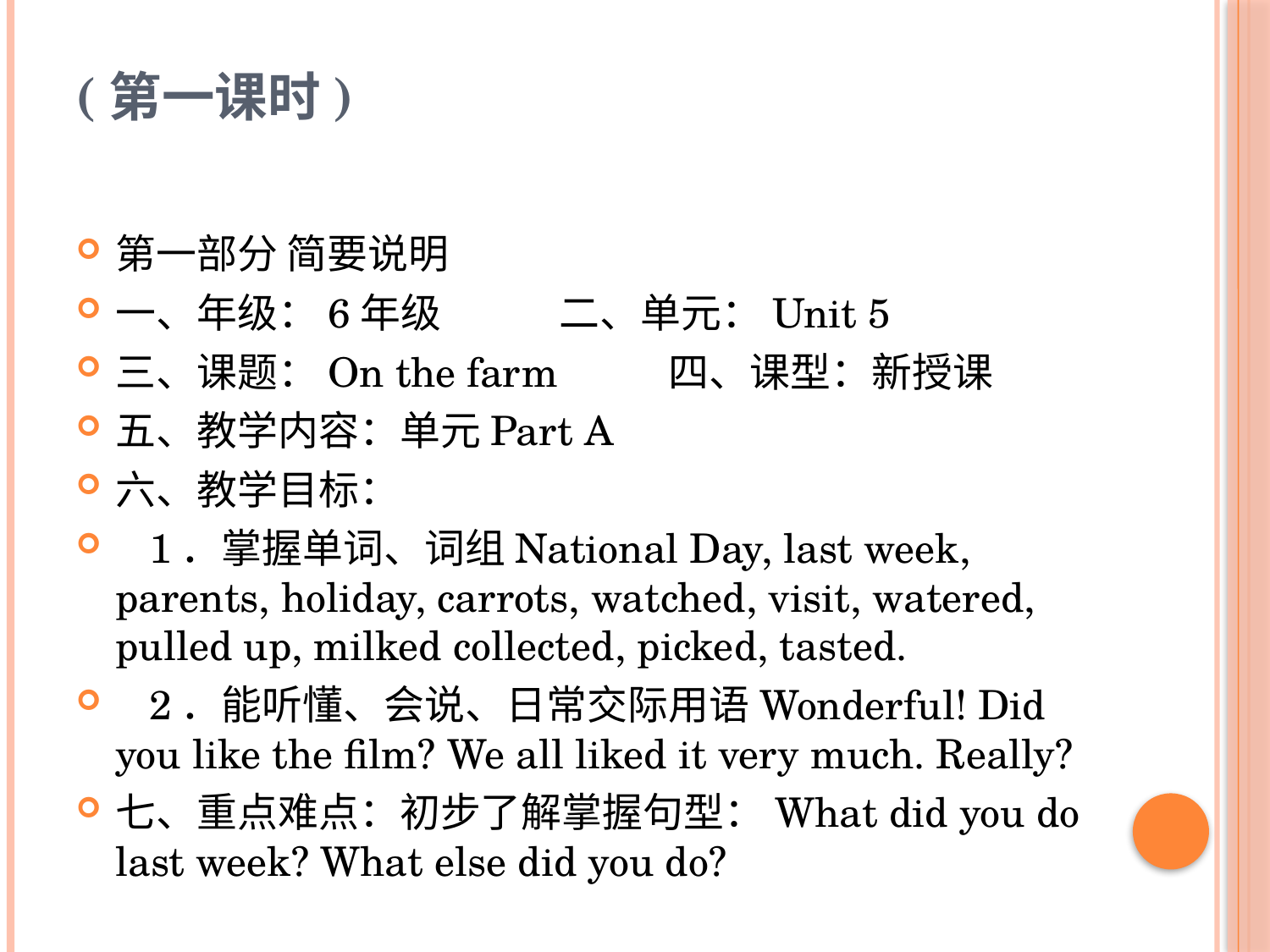

# (第一课时)
第一部分 简要说明
一、年级：6年级             二、单元：Unit 5
三、课题：On the farm         四、课型：新授课
五、教学内容：单元Part A
六、教学目标：
   1．掌握单词、词组National Day, last week, parents, holiday, carrots, watched, visit, watered, pulled up, milked collected, picked, tasted.
   2．能听懂、会说、日常交际用语Wonderful! Did you like the film? We all liked it very much. Really?
七、重点难点：初步了解掌握句型：What did you do last week? What else did you do?